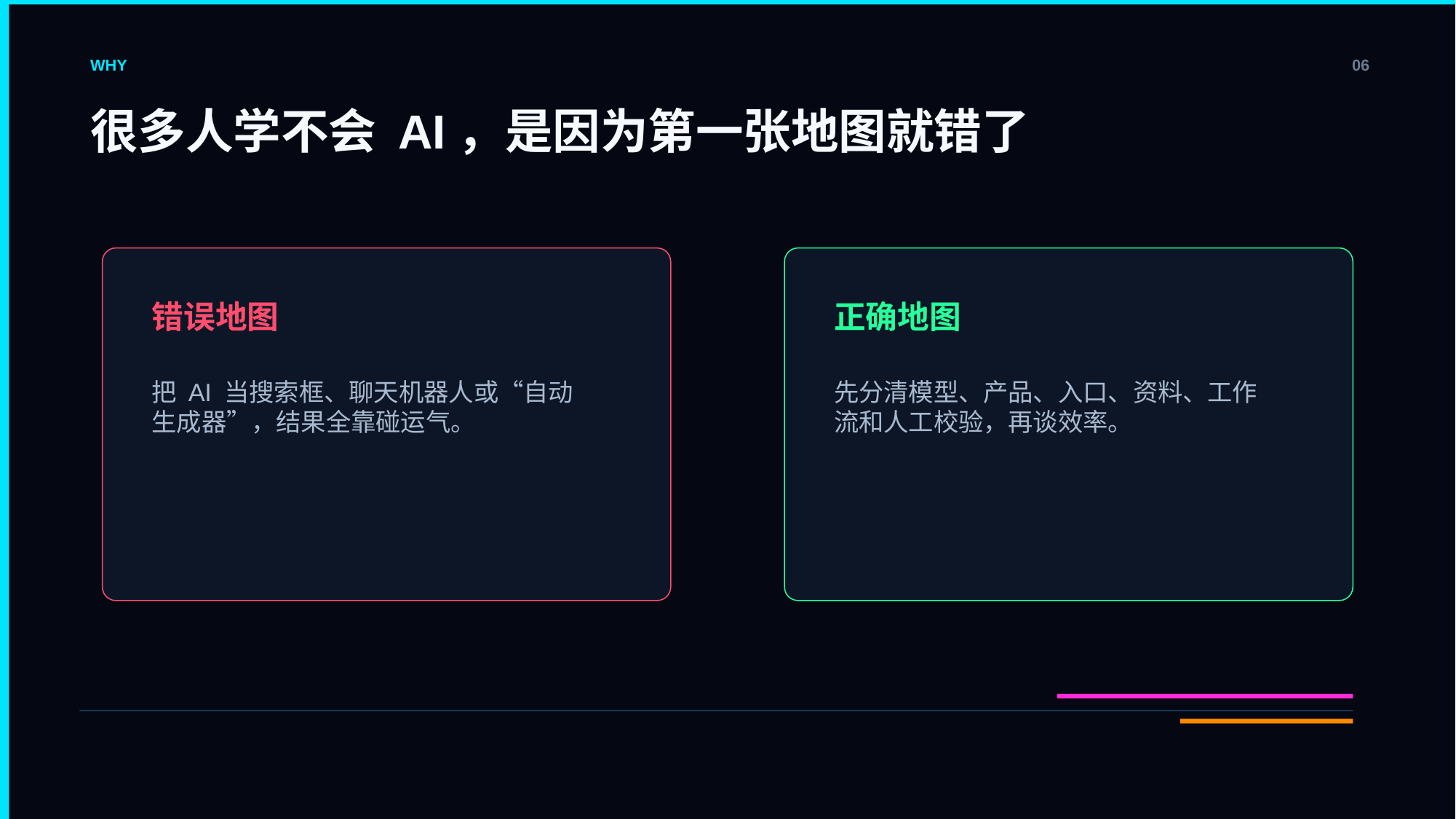

WHY
06
很多人学不会 AI，是因为第一张地图就错了

错误地图
正确地图
把 AI 当搜索框、聊天机器人或“自动生成器”，结果全靠碰运气。
先分清模型、产品、入口、资料、工作流和人工校验，再谈效率。